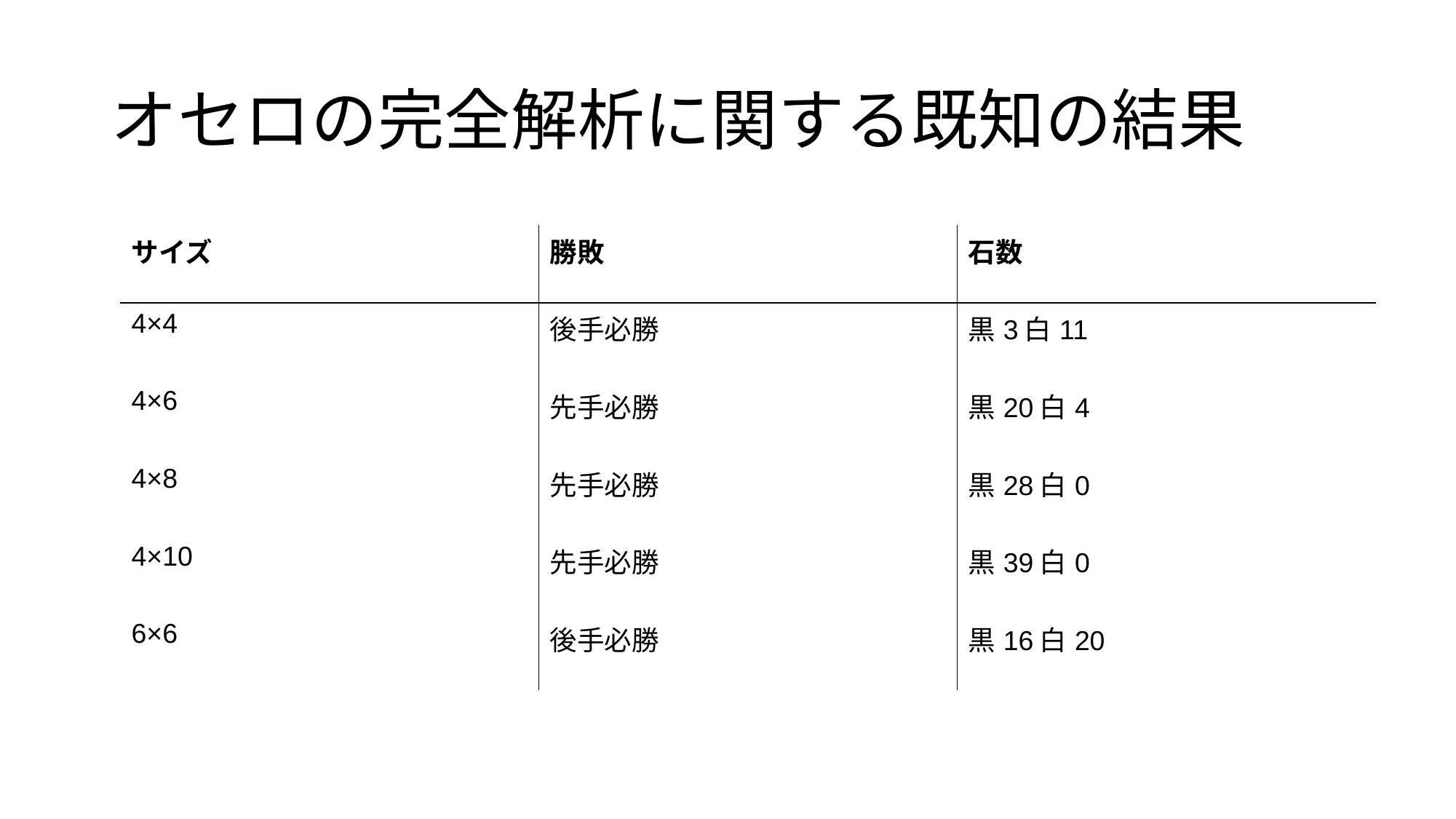

# オセロの完全解析に関する既知の結果
| サイズ | 勝敗 | 石数 |
| --- | --- | --- |
| 4×4 | 後手必勝 | 黒3白11 |
| 4×6 | 先手必勝 | 黒20白4 |
| 4×8 | 先手必勝 | 黒28白0 |
| 4×10 | 先手必勝 | 黒39白0 |
| 6×6 | 後手必勝 | 黒16白20 |